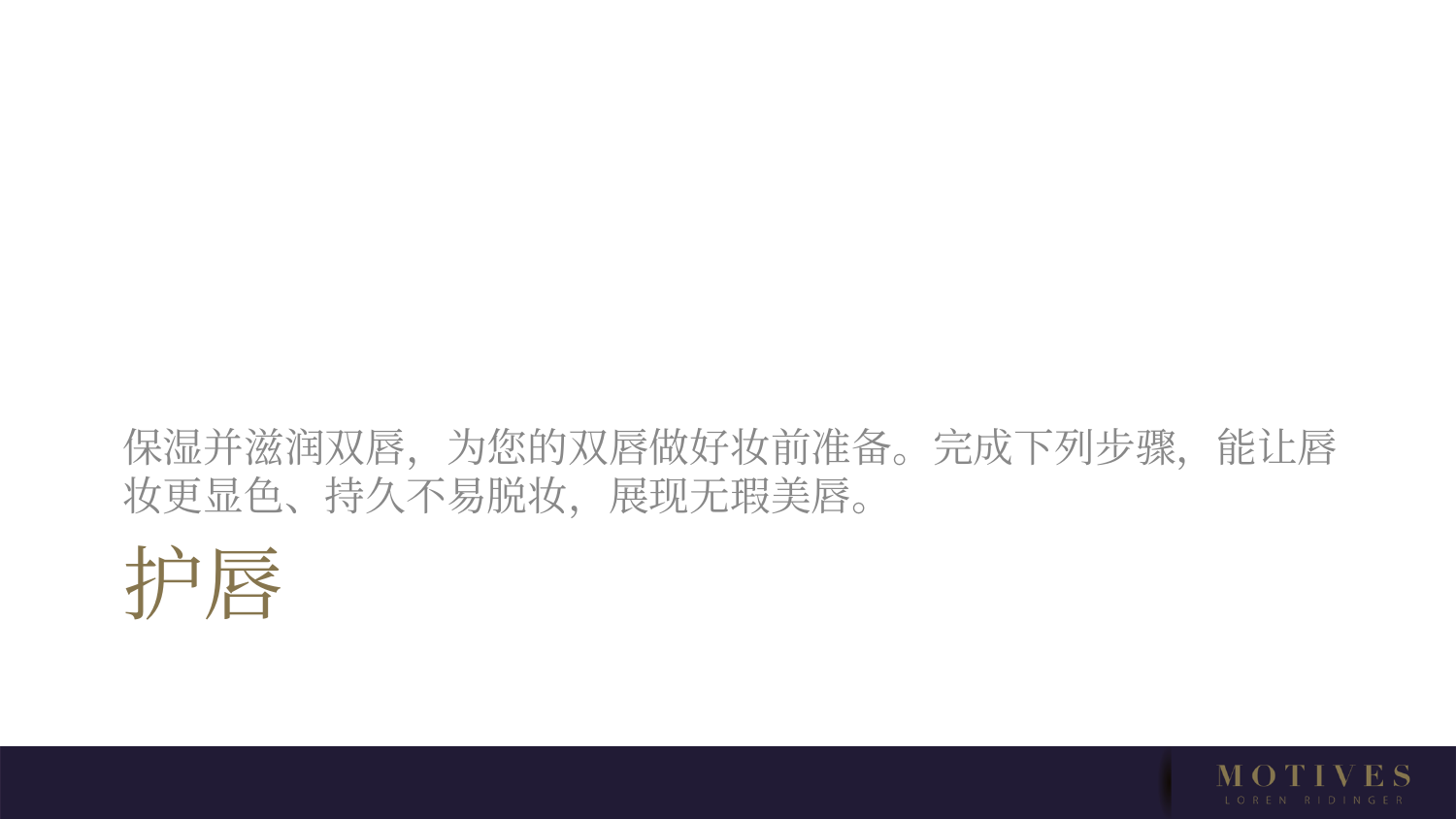

保湿并滋润双唇，为您的双唇做好妆前准备。完成下列步骤，能让唇妆更显色、持久不易脱妆，展现无瑕美唇。

# 护唇